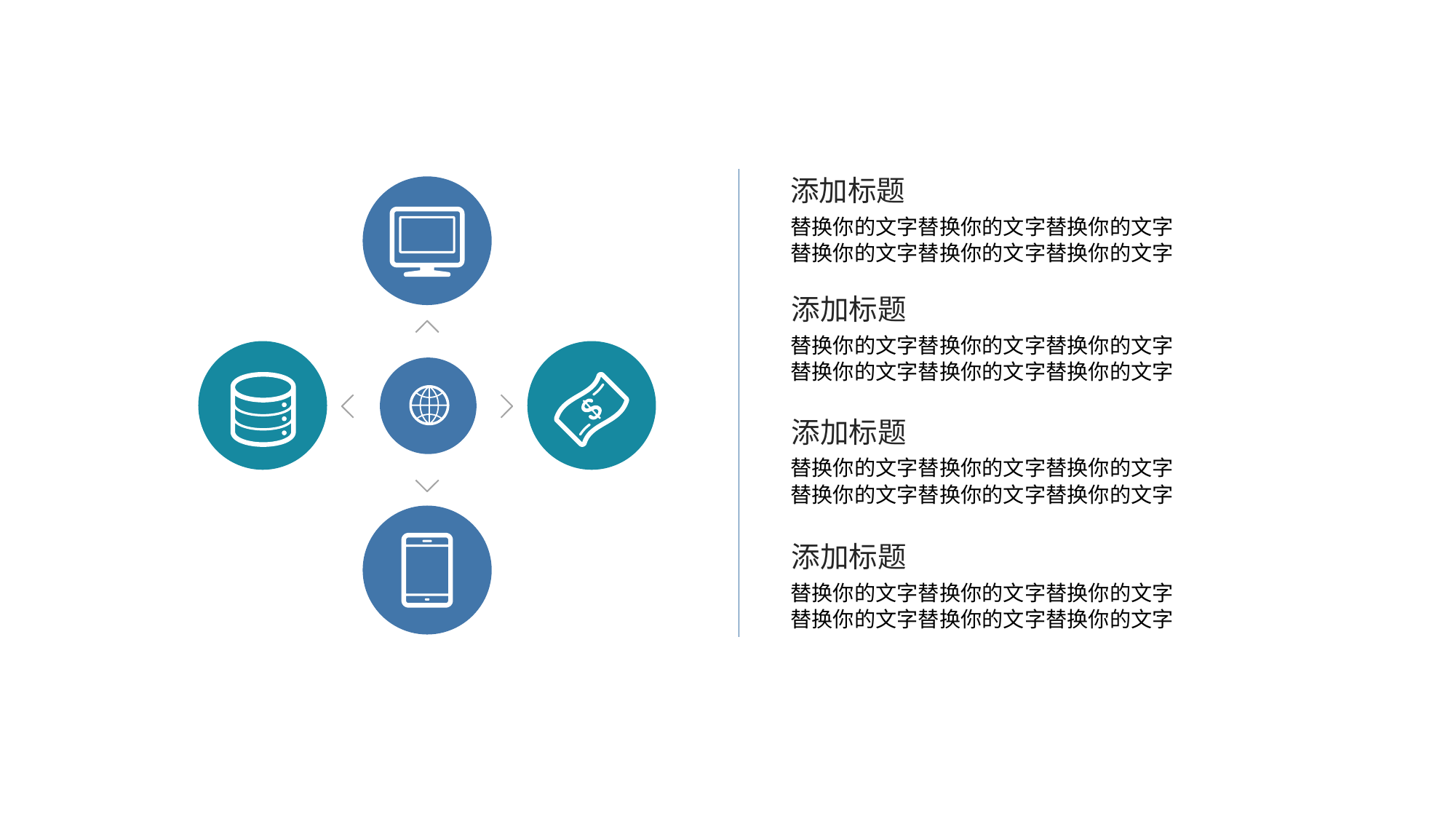

添加标题

替换你的文字替换你的文字替换你的文字
替换你的文字替换你的文字替换你的文字
添加标题
替换你的文字替换你的文字替换你的文字
替换你的文字替换你的文字替换你的文字

添加标题
替换你的文字替换你的文字替换你的文字
替换你的文字替换你的文字替换你的文字

添加标题
替换你的文字替换你的文字替换你的文字
替换你的文字替换你的文字替换你的文字